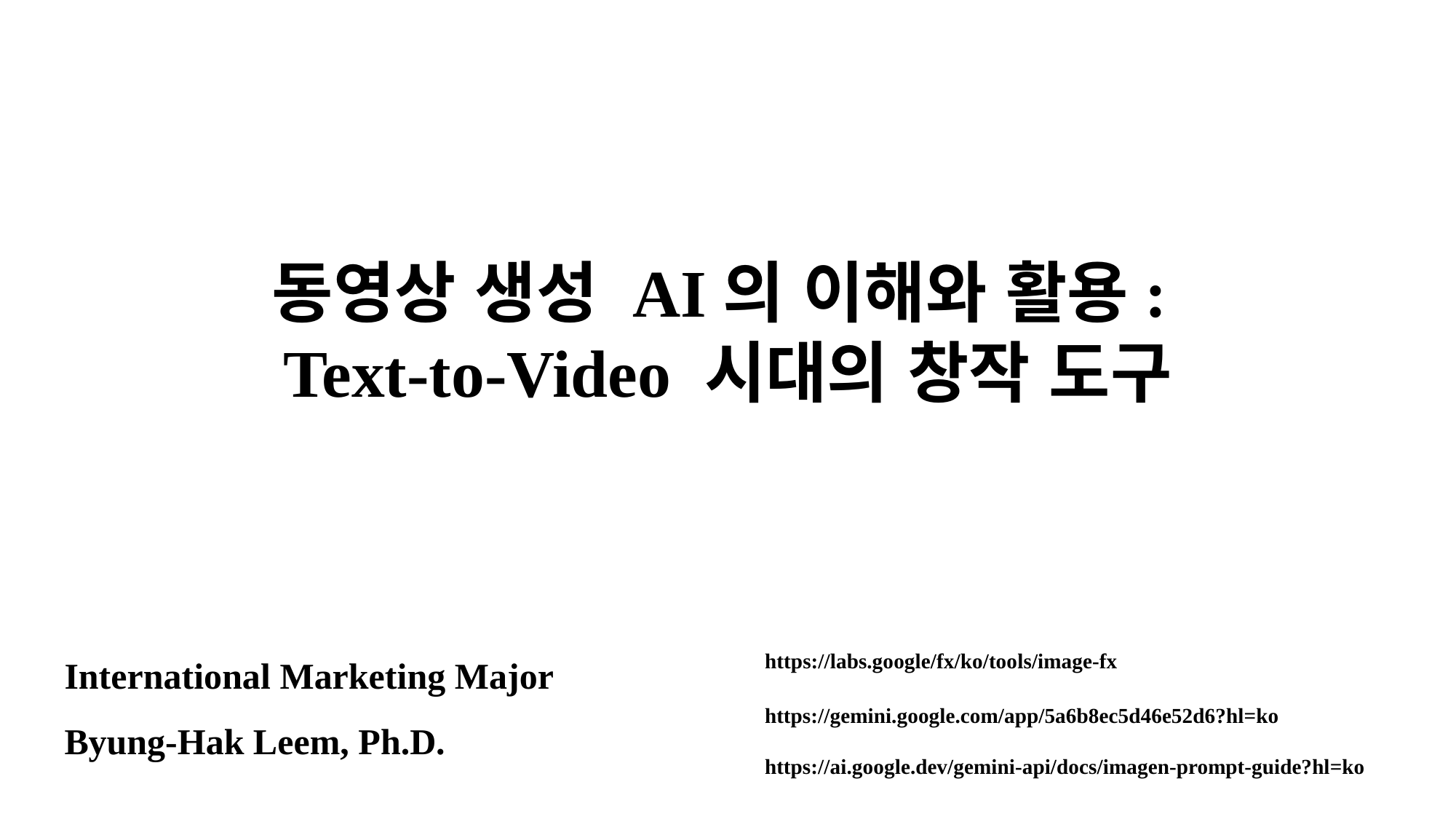

# 동영상 생성 AI의 이해와 활용: Text-to-Video 시대의 창작 도구
International Marketing Major
Byung-Hak Leem, Ph.D.
https://labs.google/fx/ko/tools/image-fx
https://gemini.google.com/app/5a6b8ec5d46e52d6?hl=ko
https://ai.google.dev/gemini-api/docs/imagen-prompt-guide?hl=ko